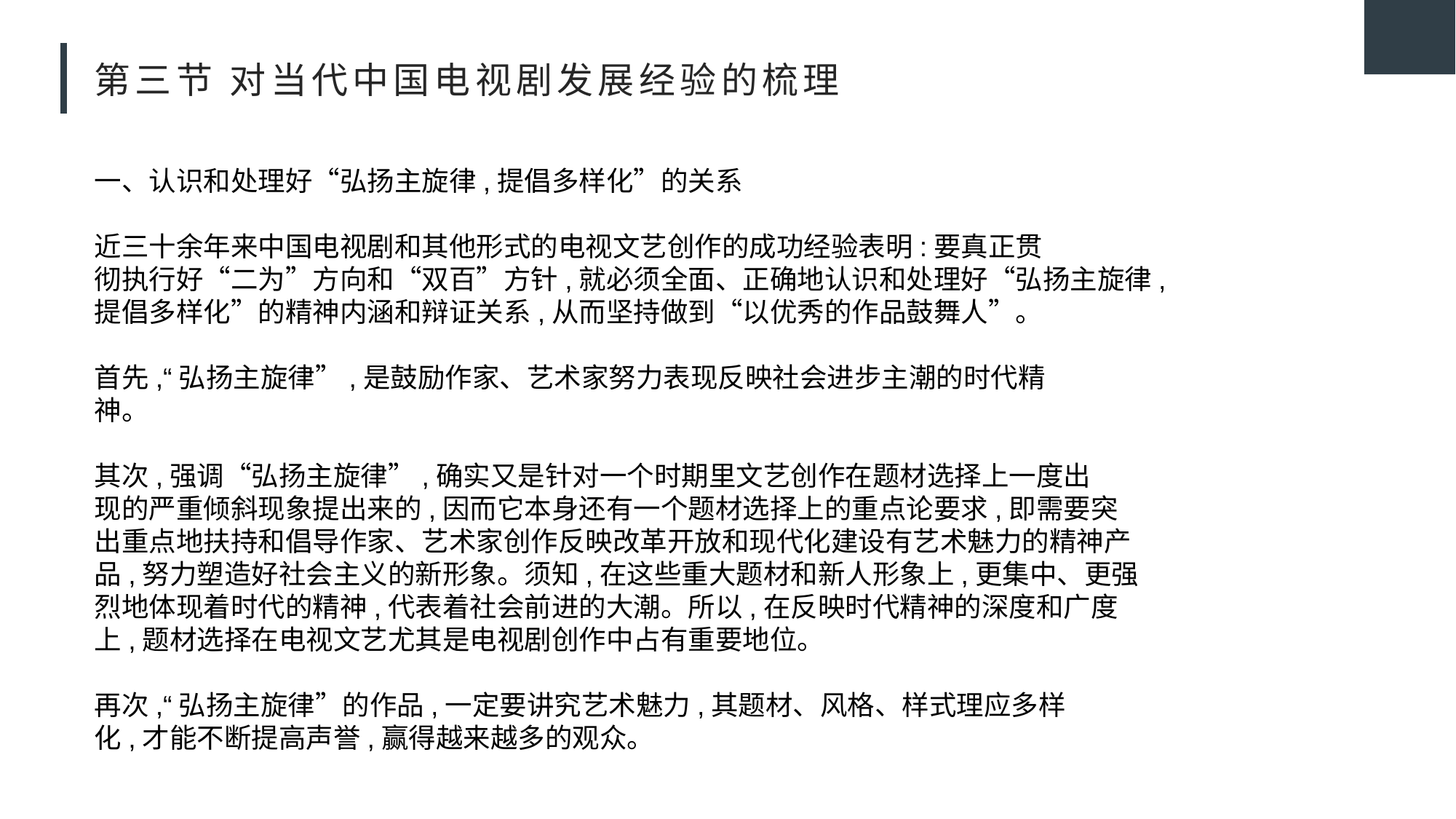

# 第三节 对当代中国电视剧发展经验的梳理
一、认识和处理好“弘扬主旋律,提倡多样化”的关系

近三十余年来中国电视剧和其他形式的电视文艺创作的成功经验表明:要真正贯
彻执行好“二为”方向和“双百”方针,就必须全面、正确地认识和处理好“弘扬主旋律,
提倡多样化”的精神内涵和辩证关系,从而坚持做到“以优秀的作品鼓舞人”。

首先,“弘扬主旋律”,是鼓励作家、艺术家努力表现反映社会进步主潮的时代精
神。

其次,强调“弘扬主旋律”,确实又是针对一个时期里文艺创作在题材选择上一度出
现的严重倾斜现象提出来的,因而它本身还有一个题材选择上的重点论要求,即需要突
出重点地扶持和倡导作家、艺术家创作反映改革开放和现代化建设有艺术魅力的精神产
品,努力塑造好社会主义的新形象。须知,在这些重大题材和新人形象上,更集中、更强
烈地体现着时代的精神,代表着社会前进的大潮。所以,在反映时代精神的深度和广度
上,题材选择在电视文艺尤其是电视剧创作中占有重要地位。

再次,“弘扬主旋律”的作品,一定要讲究艺术魅力,其题材、风格、样式理应多样
化,才能不断提高声誉,赢得越来越多的观众。